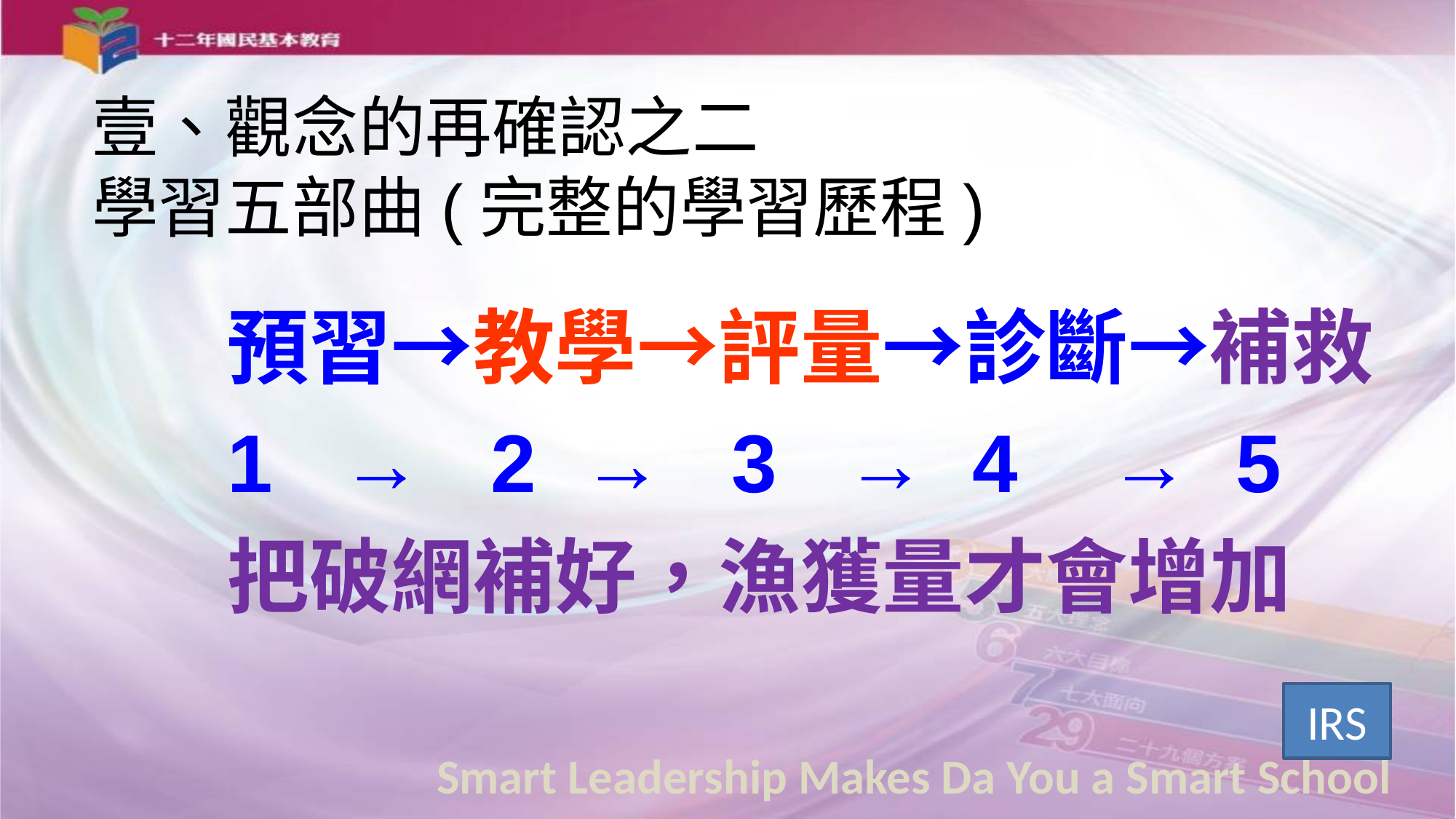

# 壹、觀念的再確認之二 學習五部曲(完整的學習歷程)
預習→教學→評量→診斷→補救
1   →   2  →   3   →  4    →  5
把破網補好，漁獲量才會增加

IRS